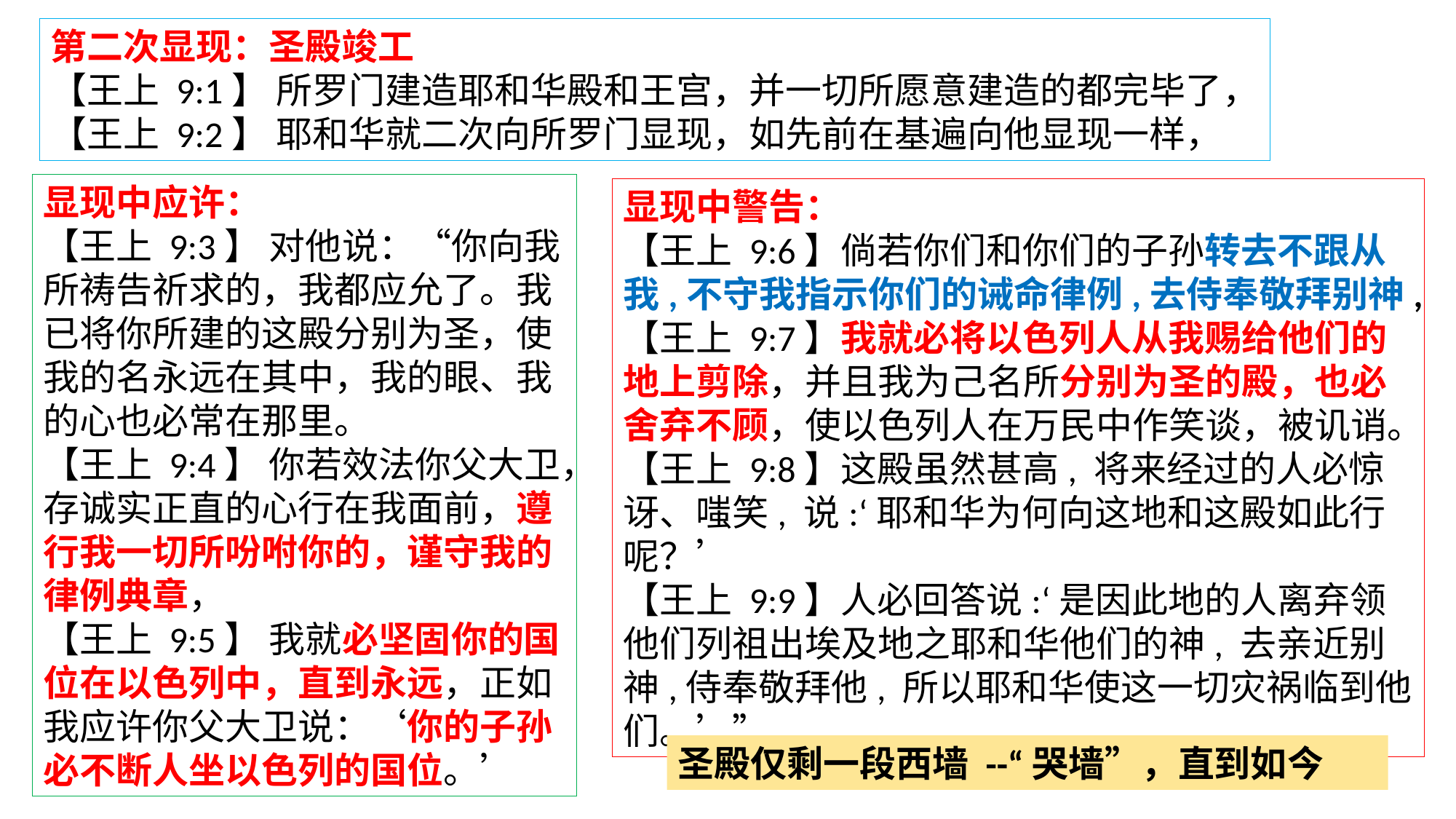

第二次显现：圣殿竣工
【王上 9:1】 所罗门建造耶和华殿和王宫，并一切所愿意建造的都完毕了，
【王上 9:2】 耶和华就二次向所罗门显现，如先前在基遍向他显现一样，
显现中应许：
【王上 9:3】 对他说：“你向我所祷告祈求的，我都应允了。我已将你所建的这殿分别为圣，使我的名永远在其中，我的眼、我的心也必常在那里。
【王上 9:4】 你若效法你父大卫，存诚实正直的心行在我面前，遵行我一切所吩咐你的，谨守我的律例典章，
【王上 9:5】 我就必坚固你的国位在以色列中，直到永远，正如我应许你父大卫说：‘你的子孙必不断人坐以色列的国位。’
显现中警告：
【王上 9:6】倘若你们和你们的子孙转去不跟从我,不守我指示你们的诫命律例,去侍奉敬拜别神,
【王上 9:7】我就必将以色列人从我赐给他们的地上剪除，并且我为己名所分别为圣的殿，也必舍弃不顾，使以色列人在万民中作笑谈，被讥诮。
【王上 9:8】这殿虽然甚高, 将来经过的人必惊讶、嗤笑, 说:‘耶和华为何向这地和这殿如此行呢？’
【王上 9:9】人必回答说:‘是因此地的人离弃领他们列祖出埃及地之耶和华他们的神, 去亲近别神,侍奉敬拜他, 所以耶和华使这一切灾祸临到他们。’”
圣殿仅剩一段西墙 --“哭墙”，直到如今